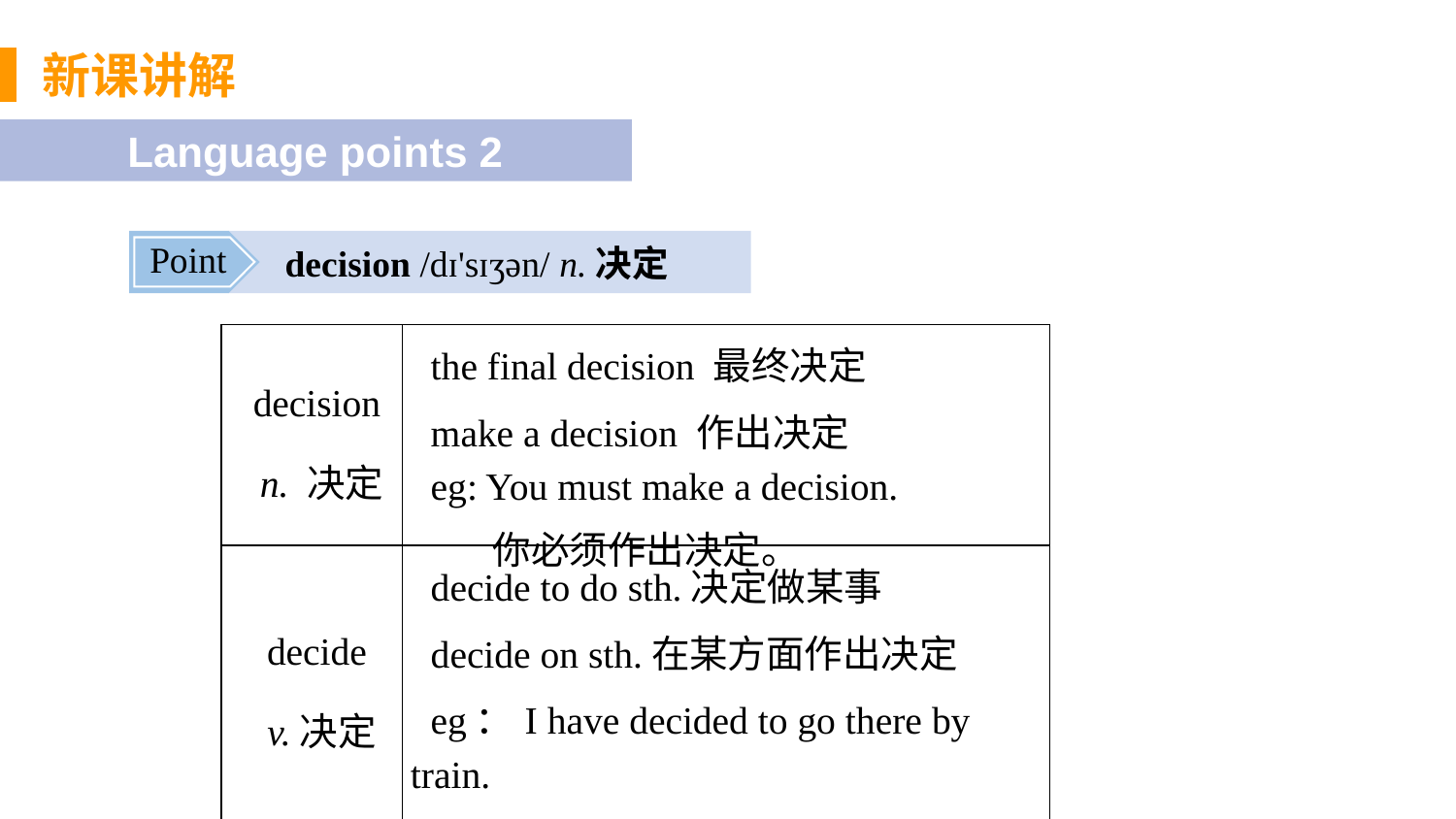

新课讲解

Language points 2

     decision /dɪ'sɪʒən/ n.决定

Point

| decision n. 决定 | the final decision 最终决定 make a decision 作出决定 eg: You must make a decision. 你必须作出决定。 |
| --- | --- |
| decide v.决定 | decide to do sth.决定做某事 decide on sth.在某方面作出决定 eg：I have decided to go there by train. 我已经决定坐火车去那儿。 |